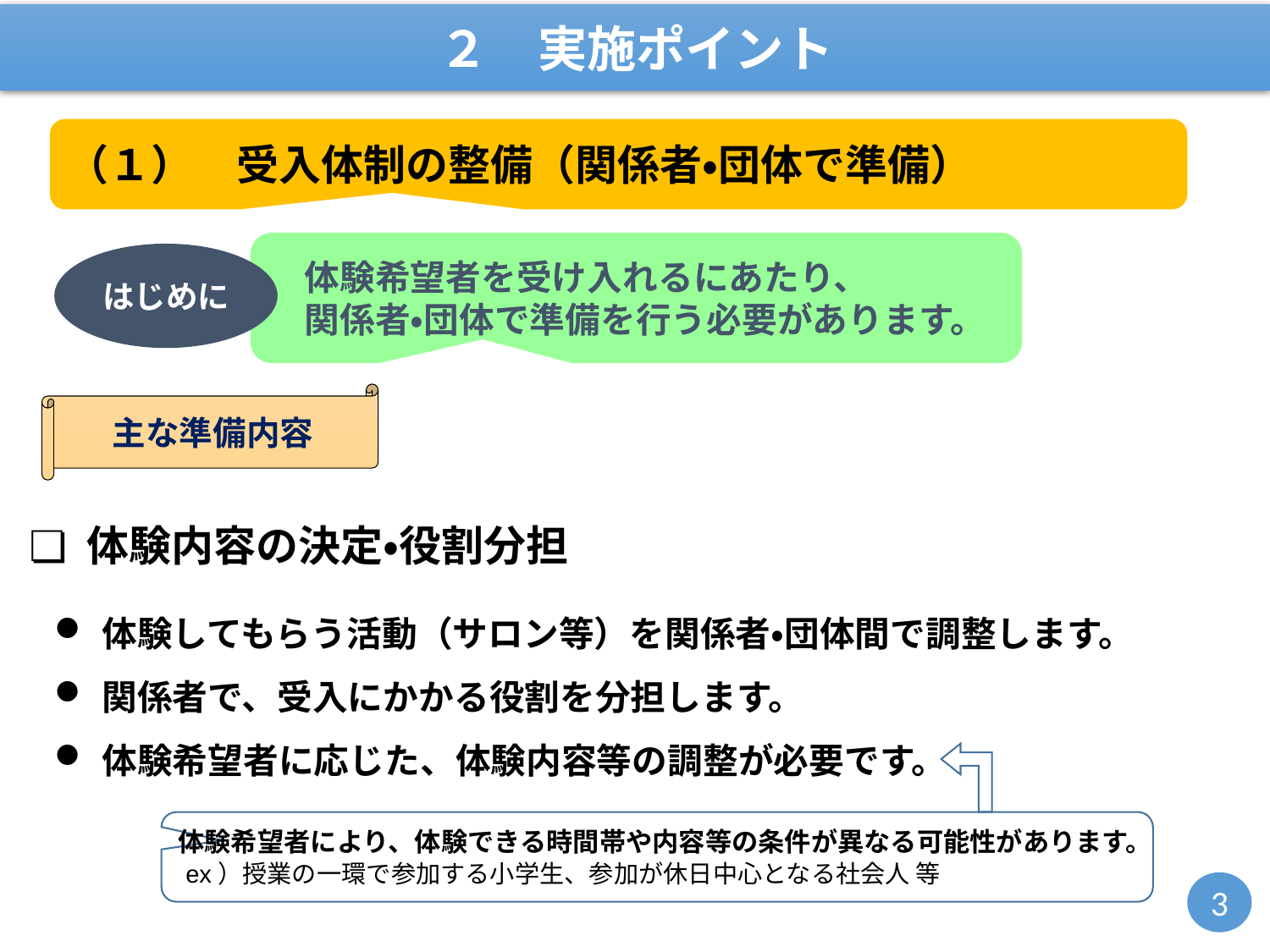

２　実施ポイント
（１）　受入体制の整備（関係者・団体で準備）
　体験希望者を受け入れるにあたり、
　関係者・団体で準備を行う必要があります。
はじめに
主な準備内容
❏ 体験内容の決定・役割分担
体験してもらう活動（サロン等）を関係者・団体間で調整します。
関係者で、受入にかかる役割を分担します。
体験希望者に応じた、体験内容等の調整が必要です。

体験希望者により、体験できる時間帯や内容等の条件が異なる可能性があります。
 ex）授業の一環で参加する小学生、参加が休日中心となる社会人 等
3